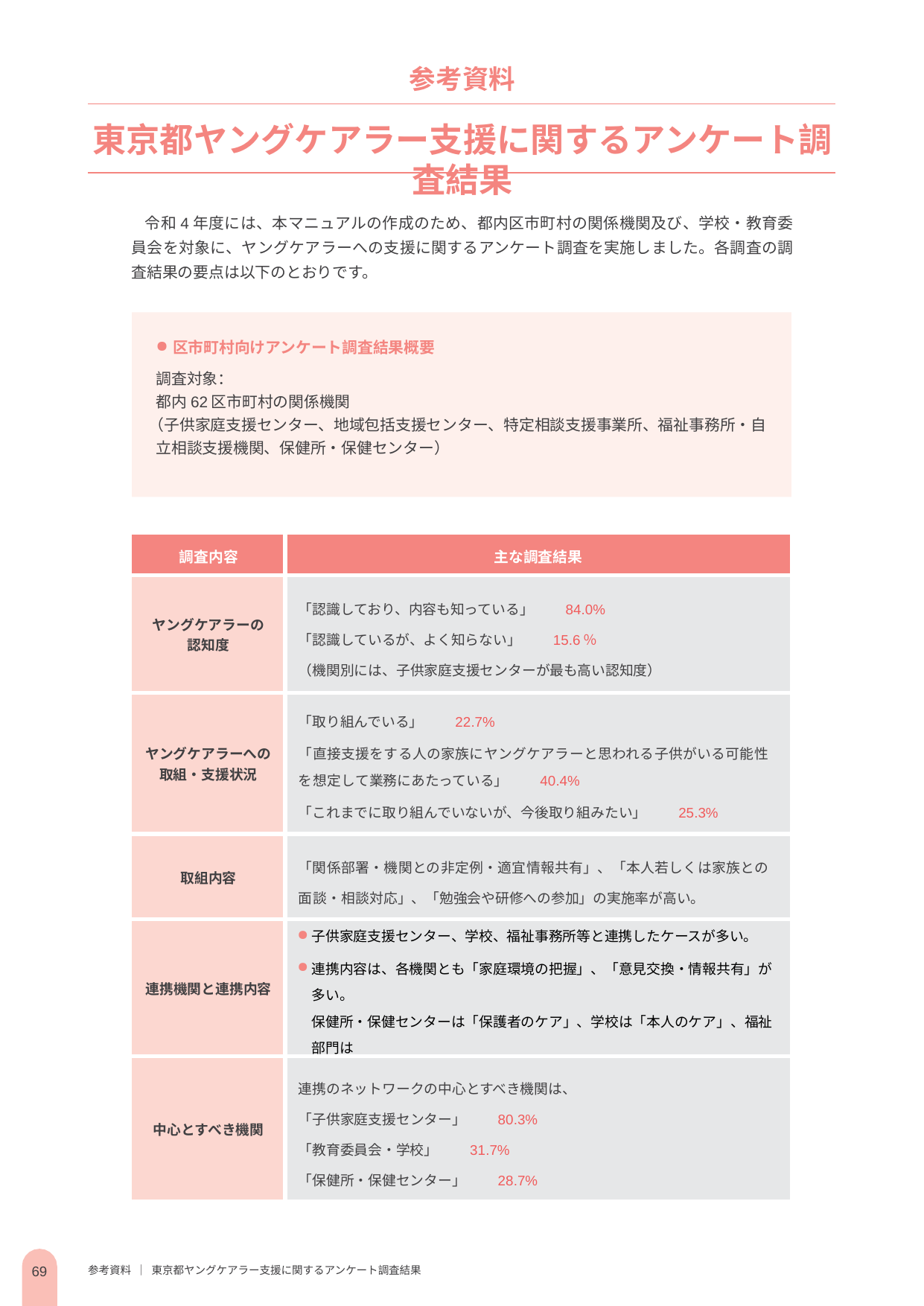

参考資料

# 東京都ヤングケアラー支援に関するアンケート調査結果

令和4年度には、本マニュアルの作成のため、都内区市町村の関係機関及び、学校・教育委員会を対象に、ヤングケアラーへの支援に関するアンケート調査を実施しました。各調査の調査結果の要点は以下のとおりです。

区市町村向けアンケート調査結果概要
調査対象：
都内62区市町村の関係機関
（子供家庭支援センター、地域包括支援センター、特定相談支援事業所、福祉事務所・自立相談支援機関、保健所・保健センター）
| 調査内容 | 主な調査結果 |
| --- | --- |
| ヤングケアラーの 認知度 | 「認識しており、内容も知っている」　　84.0% 「認識しているが、よく知らない」　　15.6％ （機関別には、子供家庭支援センターが最も高い認知度） |
| ヤングケアラーへの 取組・支援状況 | 「取り組んでいる」　　22.7% 「直接支援をする人の家族にヤングケアラーと思われる子供がいる可能性を想定して業務にあたっている」　　40.4% 「これまでに取り組んでいないが、今後取り組みたい」　　25.3% |
| 取組内容 | 「関係部署・機関との非定例・適宜情報共有」、「本人若しくは家族との面談・相談対応」、「勉強会や研修への参加」の実施率が高い。 |
| 連携機関と連携内容 | 子供家庭支援センター、学校、福祉事務所等と連携したケースが多い。 連携内容は、各機関とも「家庭環境の把握」、「意見交換・情報共有」が多い。 保健所・保健センターは「保護者のケア」、学校は「本人のケア」、福祉部門は 「サービス利用調整」、地域団体は「見守り」等の回答が多い。 |
| 中心とすべき機関 | 連携のネットワークの中心とすべき機関は、 「子供家庭支援センター」　　80.3% 「教育委員会・学校」　　31.7% 「保健所・保健センター」　　28.7% |

69
参考資料  ｜  東京都ヤングケアラー支援に関するアンケート調査結果